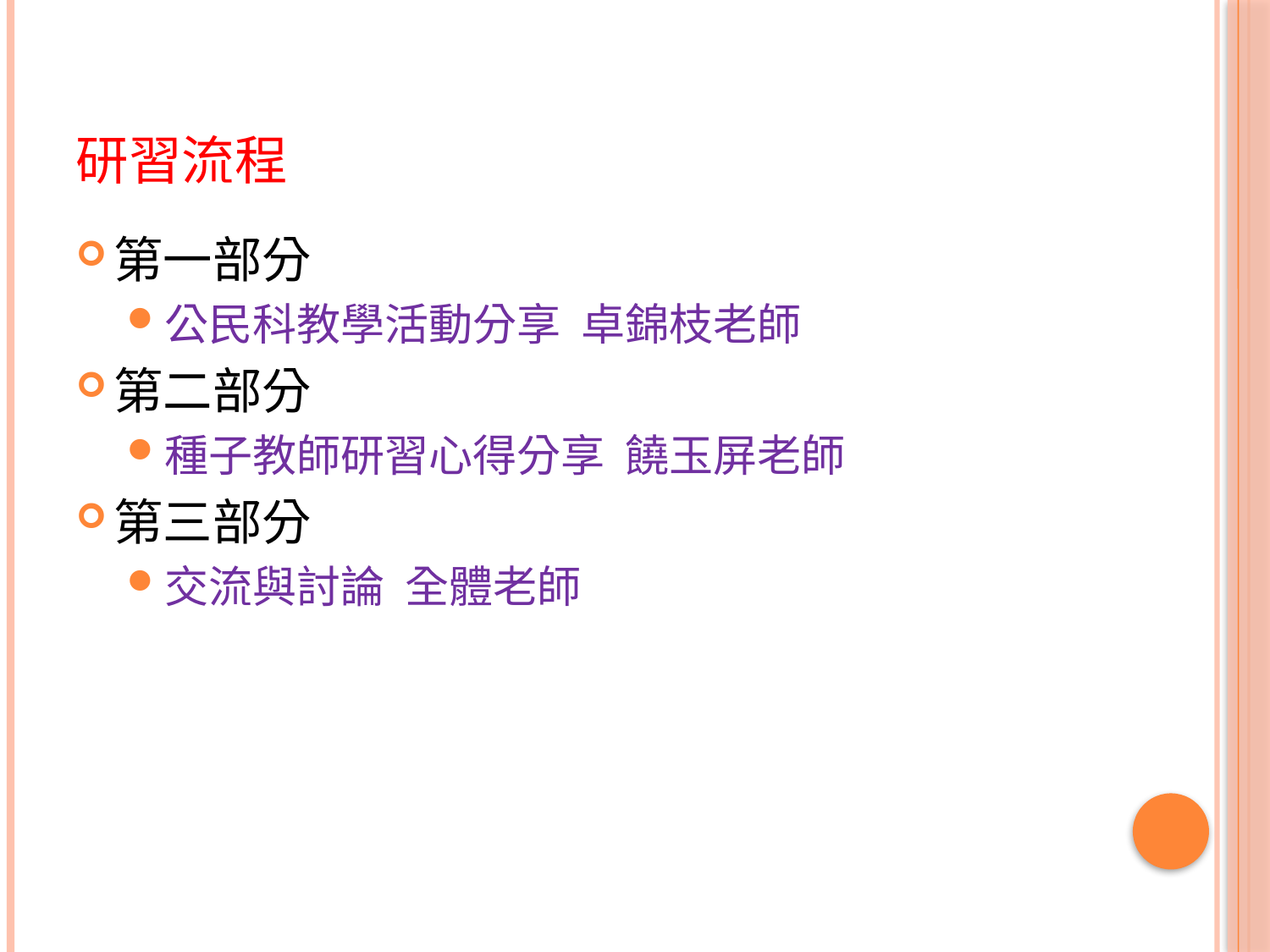

# 研習流程
第一部分
公民科教學活動分享  卓錦枝老師
第二部分
種子教師研習心得分享  饒玉屏老師
第三部分
交流與討論  全體老師